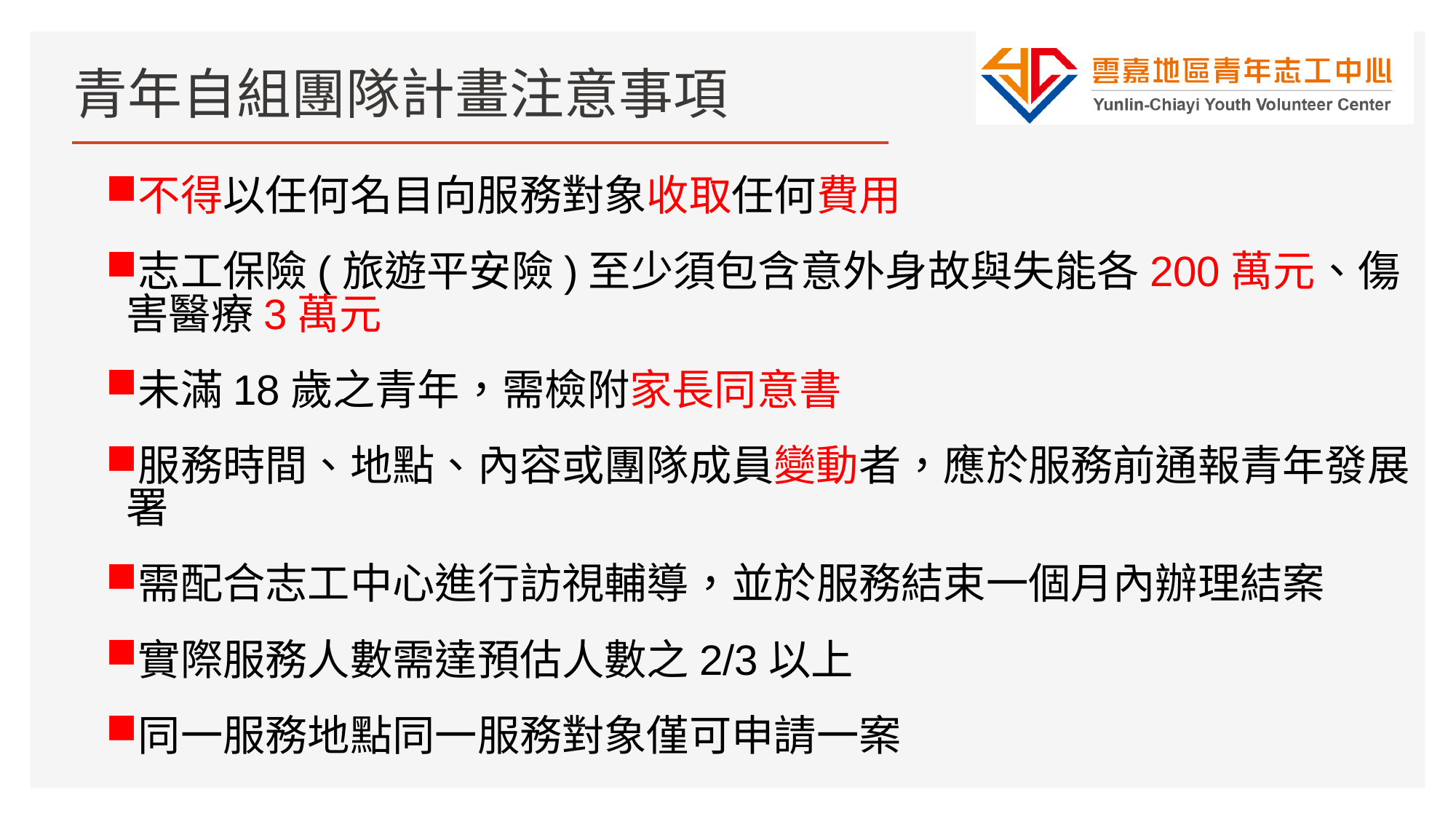

# 青年自組團隊計畫注意事項
不得以任何名目向服務對象收取任何費用
志工保險(旅遊平安險)至少須包含意外身故與失能各200萬元、傷害醫療3萬元
未滿18歲之青年，需檢附家長同意書
服務時間、地點、內容或團隊成員變動者，應於服務前通報青年發展署
需配合志工中心進行訪視輔導，並於服務結束一個月內辦理結案
實際服務人數需達預估人數之2/3以上
同一服務地點同一服務對象僅可申請一案